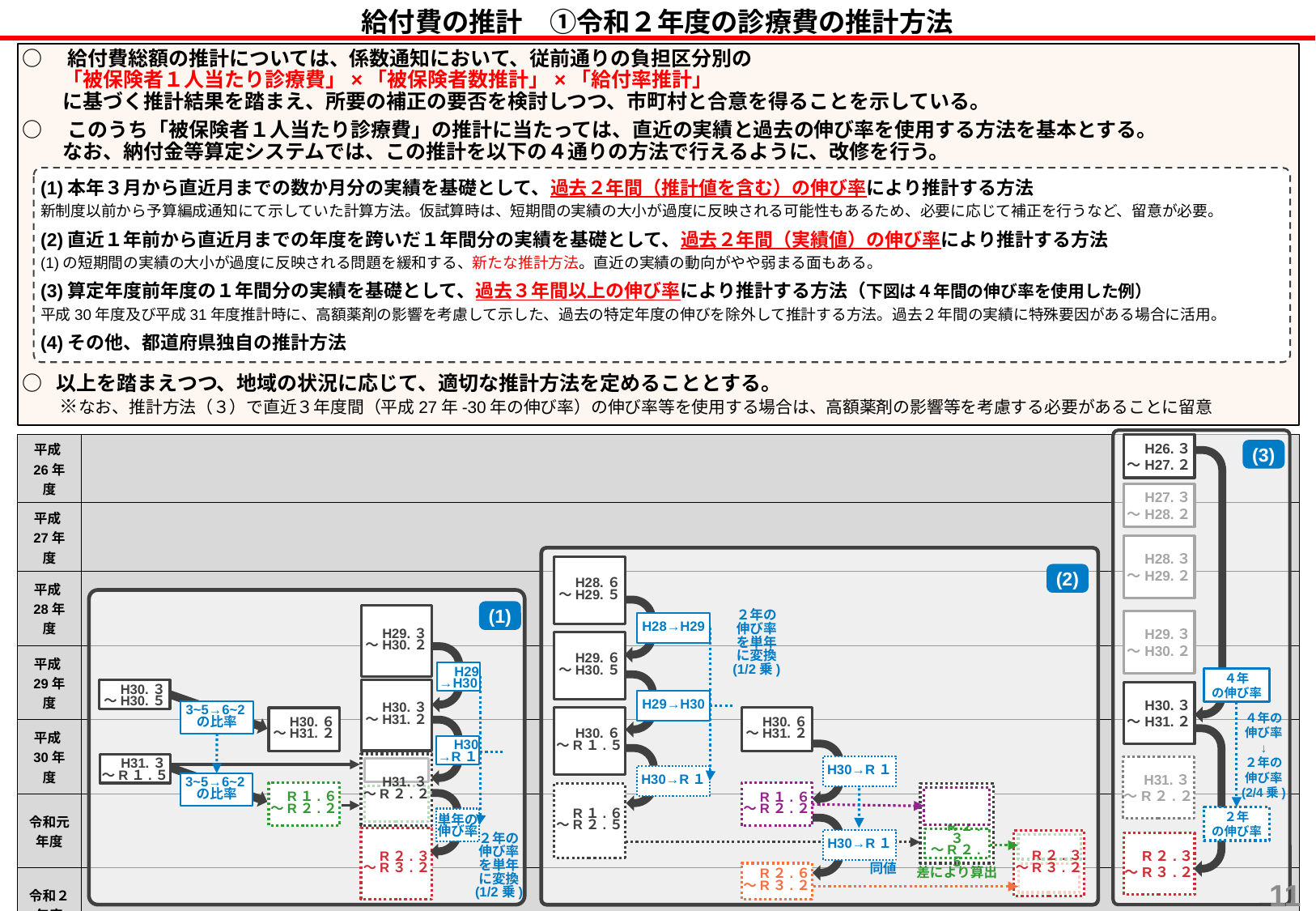

給付費の推計　①令和２年度の診療費の推計方法
○　給付費総額の推計については、係数通知において、従前通りの負担区分別の
　　「被保険者１人当たり診療費」×「被保険者数推計」×「給付率推計」
　　に基づく推計結果を踏まえ、所要の補正の要否を検討しつつ、市町村と合意を得ることを示している。

○　このうち「被保険者１人当たり診療費」の推計に当たっては、直近の実績と過去の伸び率を使用する方法を基本とする。
　　なお、納付金等算定システムでは、この推計を以下の４通りの方法で行えるように、改修を行う。

○  以上を踏まえつつ、地域の状況に応じて、適切な推計方法を定めることとする。
　　※なお、推計方法（３）で直近３年度間（平成27年-30年の伸び率）の伸び率等を使用する場合は、高額薬剤の影響等を考慮する必要があることに留意

(1)本年３月から直近月までの数か月分の実績を基礎として、過去２年間（推計値を含む）の伸び率により推計する方法
新制度以前から予算編成通知にて示していた計算方法。仮試算時は、短期間の実績の大小が過度に反映される可能性もあるため、必要に応じて補正を行うなど、留意が必要。

(2)直近１年前から直近月までの年度を跨いだ１年間分の実績を基礎として、過去２年間（実績値）の伸び率により推計する方法
(1)の短期間の実績の大小が過度に反映される問題を緩和する、新たな推計方法。直近の実績の動向がやや弱まる面もある。

(3)算定年度前年度の１年間分の実績を基礎として、過去３年間以上の伸び率により推計する方法（下図は４年間の伸び率を使用した例）
平成30年度及び平成31年度推計時に、高額薬剤の影響を考慮して示した、過去の特定年度の伸びを除外して推計する方法。過去２年間の実績に特殊要因がある場合に活用。

(4)その他、都道府県独自の推計方法

　H26.３
～H27.２
　H27.３
～H28.２
　H28.３
～H29.２

　H29.３
～H30.２
４年
の伸び率
　H30.３
～H31.２
４年の
伸び率
↓
２年の
伸び率
(2/4乗)
　H31.３
～R２.２

２年
の伸び率
　R２.３
～R３.２
(3)
| 平成26年度 |  |
| --- | --- |
| 平成27年度 |  |
| 平成28年度 |  |
| 平成29年度 |  |
| 平成30年度 |  |
| 令和元年度 |  |
| 令和２年度 |  |

　H28.６
～H29.５
２年の
伸び率
を単年
に変換
(1/2乗)
H28→H29

　H29.６
～H30.５

H29→H30
　H30.６
～R１.５

H30→R１
　R１.６
～R２.５
(2)

(1)
　H29.３
～H30.２

　H29
→H30
　H30.３
～H31.２
　H30.３
～H30.５

3~5→6~2の比率
　H30.６
～H31.２

　H30
→R１
　H31.３
～R２.２
　H31.３
～R１.５

3~5→6~2の比率

　R１.６
～R２.２

単年の
伸び率
２年の
伸び率
を単年
に変換
(1/2乗)
　R２.３
～R３.２
　H30.６
～H31.２

　R１.６
～R２.２
H30→R１

　R２.６
～R３.２
H30→R１

　R２.３
～R２.５
差により算出
　R２.３
～R３.２

同値

11